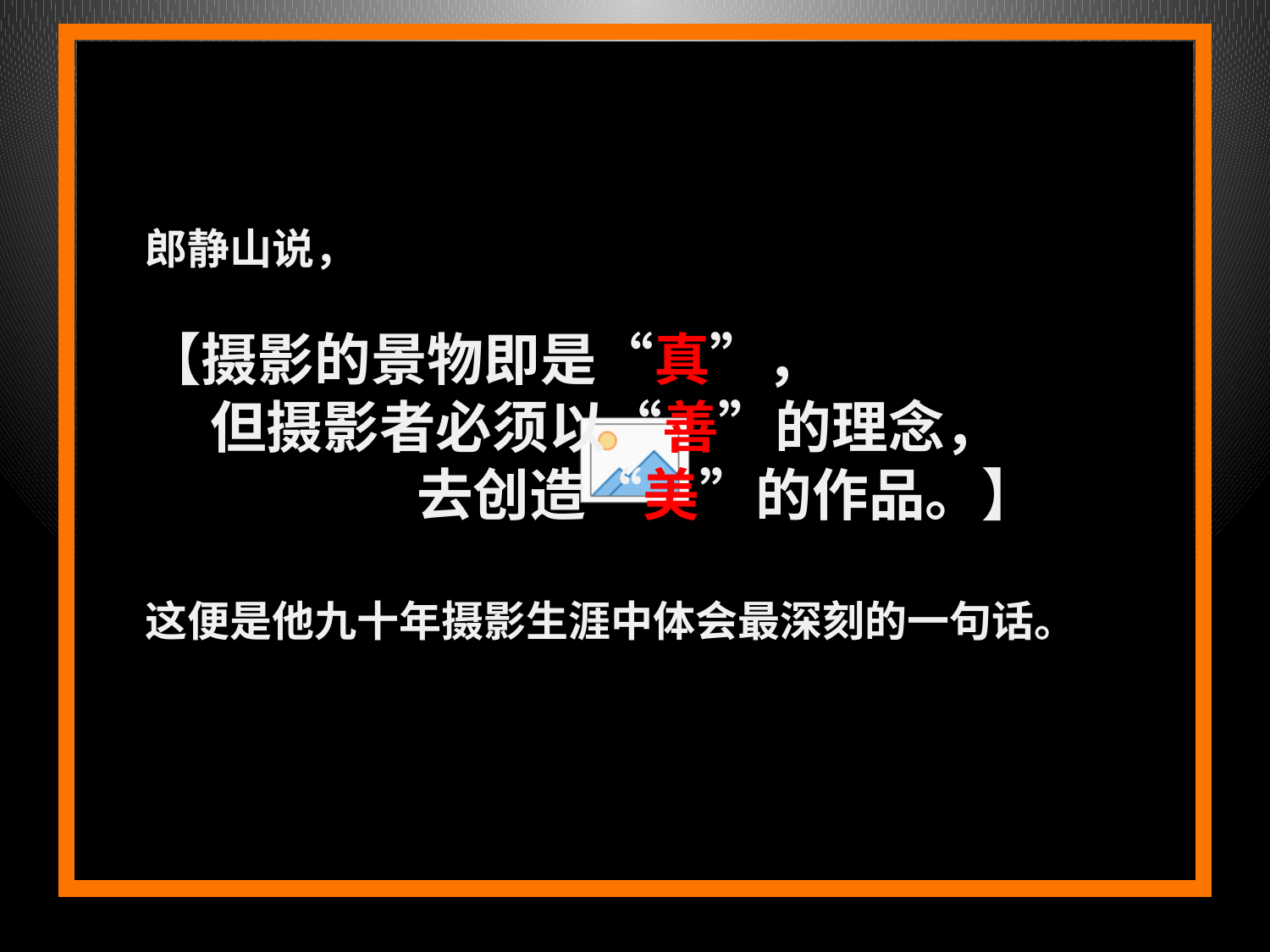

郎静山说，

【摄影的景物即是“真”，
    但摄影者必须以“善”的理念，
                    去创造“美”的作品。】

这便是他九十年摄影生涯中体会最深刻的一句话。